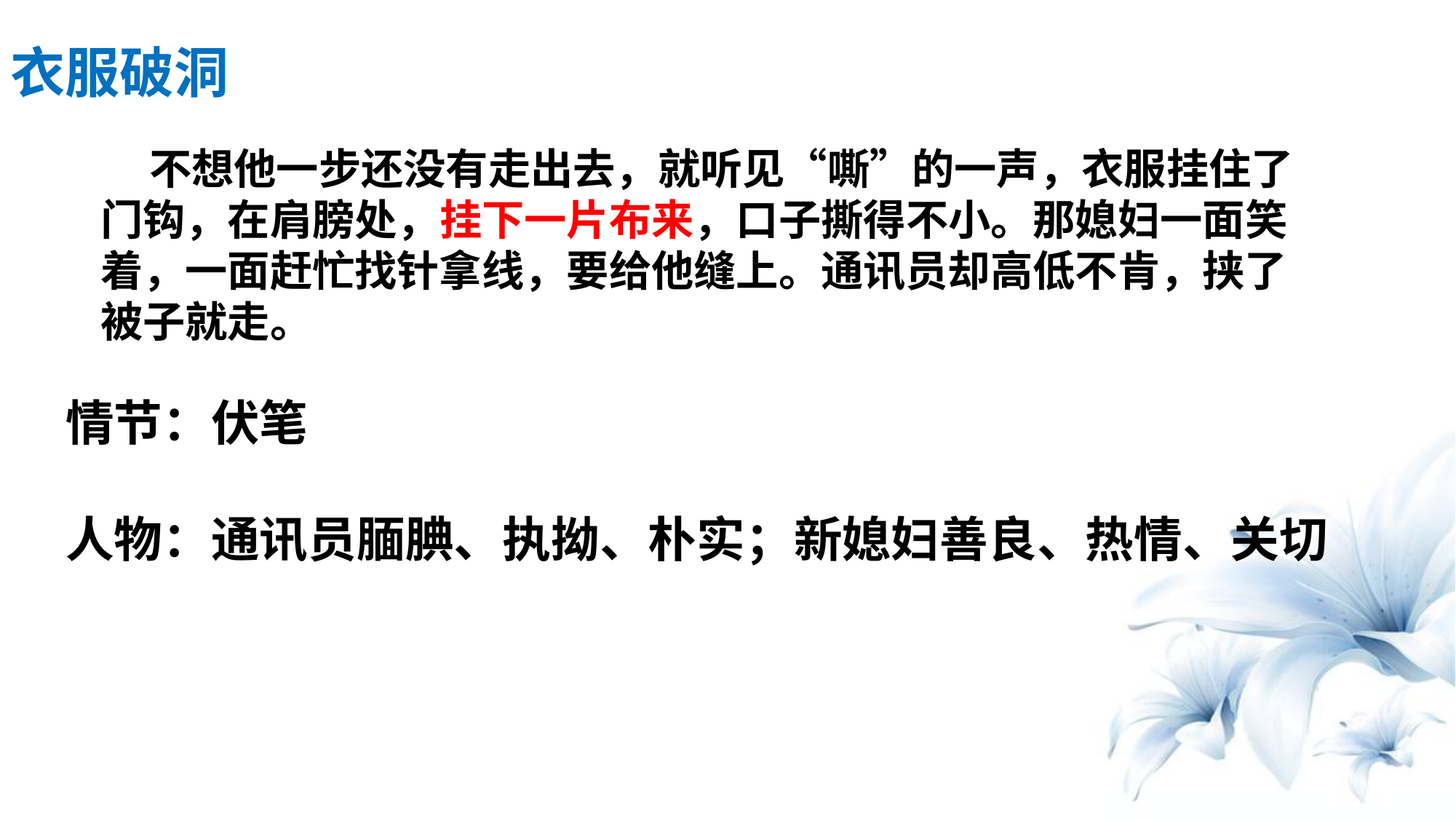

衣服破洞
    不想他一步还没有走出去，就听见“嘶”的一声，衣服挂住了门钩，在肩膀处，挂下一片布来，口子撕得不小。那媳妇一面笑着，一面赶忙找针拿线，要给他缝上。通讯员却高低不肯，挟了被子就走。
情节：伏笔

人物：通讯员腼腆、执拗、朴实；新媳妇善良、热情、关切